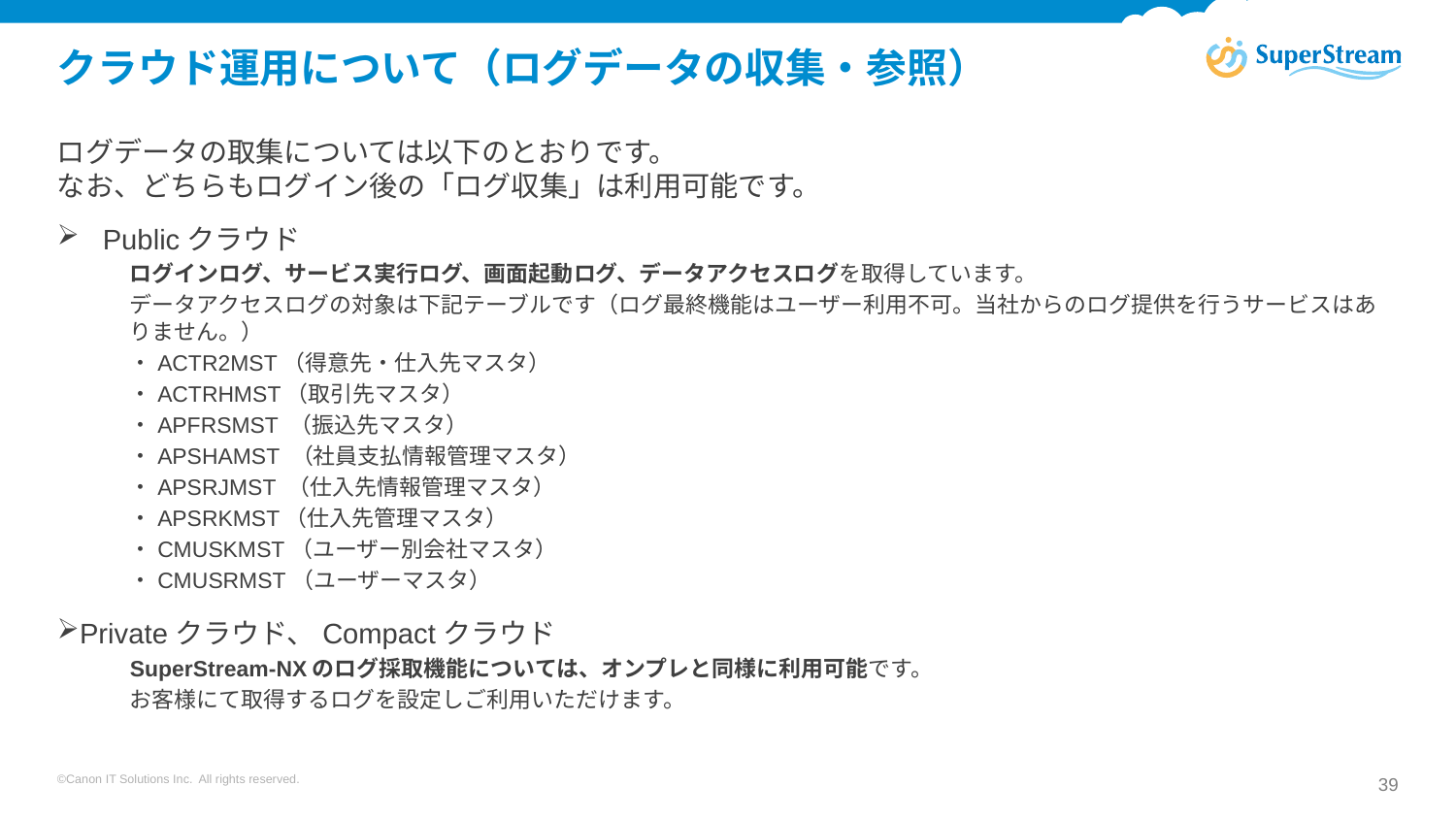

# クラウド運用について（ログデータの収集・参照）
ログデータの取集については以下のとおりです。
なお、どちらもログイン後の「ログ収集」は利用可能です。

Publicクラウド
ログインログ、サービス実行ログ、画面起動ログ、データアクセスログを取得しています。
データアクセスログの対象は下記テーブルです（ログ最終機能はユーザー利用不可。当社からのログ提供を行うサービスはありません。）
・ACTR2MST（得意先・仕入先マスタ）
・ACTRHMST（取引先マスタ）
・APFRSMST （振込先マスタ）
・APSHAMST （社員支払情報管理マスタ）
・APSRJMST （仕入先情報管理マスタ）
・APSRKMST（仕入先管理マスタ）
・CMUSKMST（ユーザー別会社マスタ）
・CMUSRMST（ユーザーマスタ）

Privateクラウド、Compactクラウド
SuperStream-NXのログ採取機能については、オンプレと同様に利用可能です。
お客様にて取得するログを設定しご利用いただけます。

©Canon IT Solutions Inc.  All rights reserved.
39